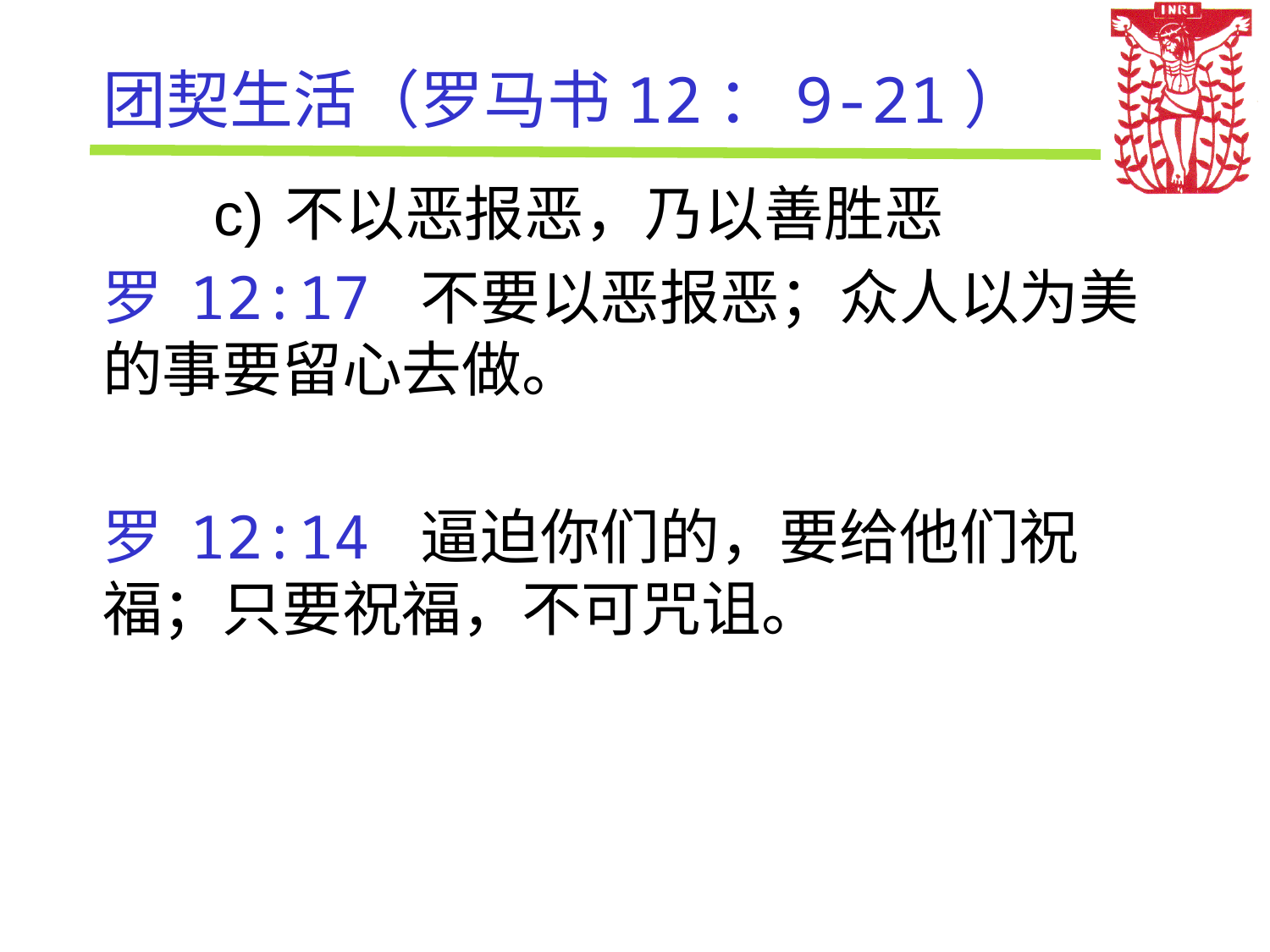

# 团契生活（罗马书12：9-21）
不以恶报恶，乃以善胜恶
罗 12:17 不要以恶报恶；众人以为美的事要留心去做。

罗 12:14 逼迫你们的，要给他们祝福；只要祝福，不可咒诅。